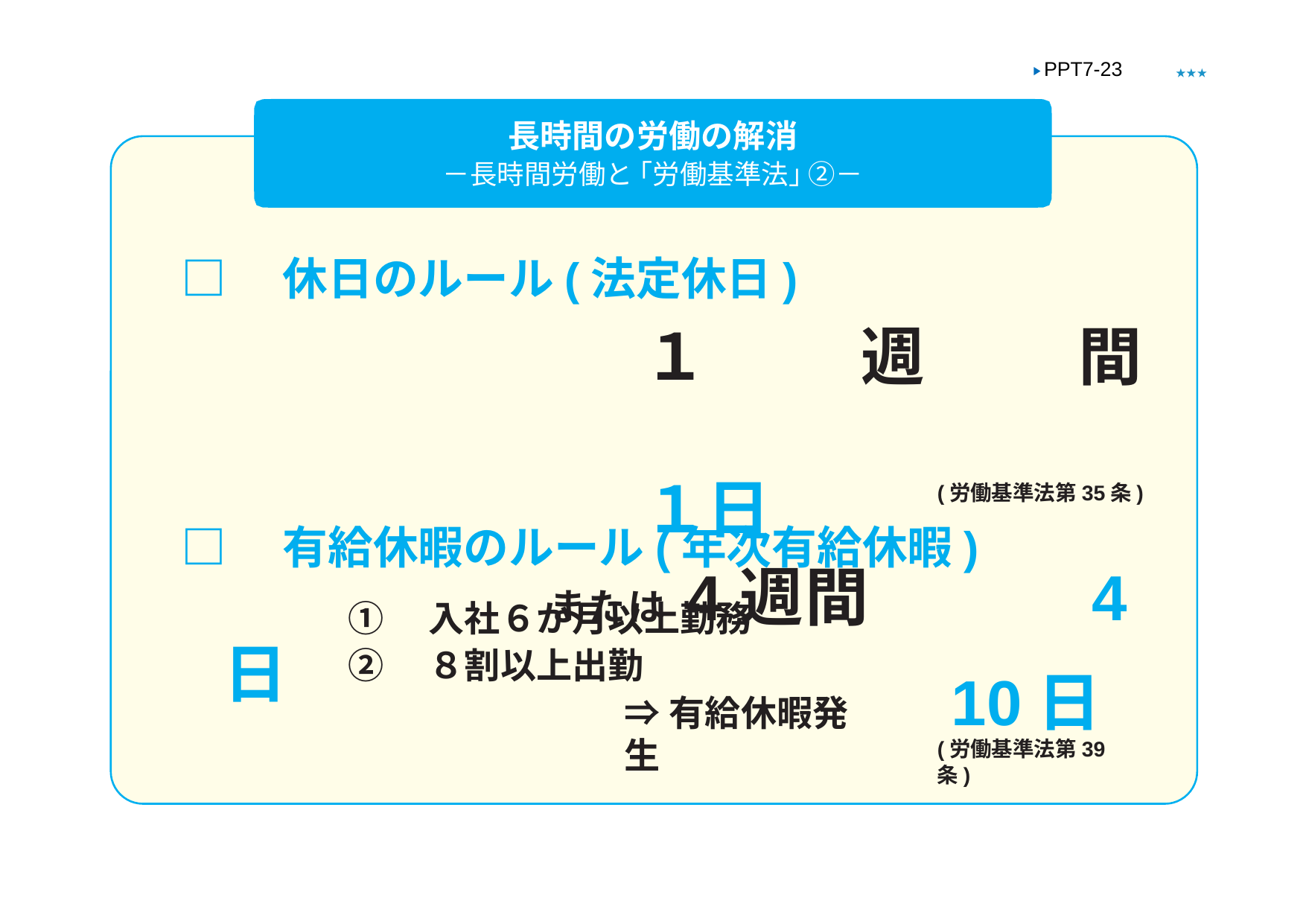

▶ PPT7-23
★★★

長時間の労働の解消
－長時間労働と ｢労働基準法｣ ②－

□　休日のルール(法定休日)
１週間	１日
　　　　　　　　 または 4週間	 4日
(労働基準法第35条)
□　有給休暇のルール(年次有給休暇)
①　入社６か月以上勤務
②　８割以上出勤
10日
⇒有給休暇発生
(労働基準法第39条)